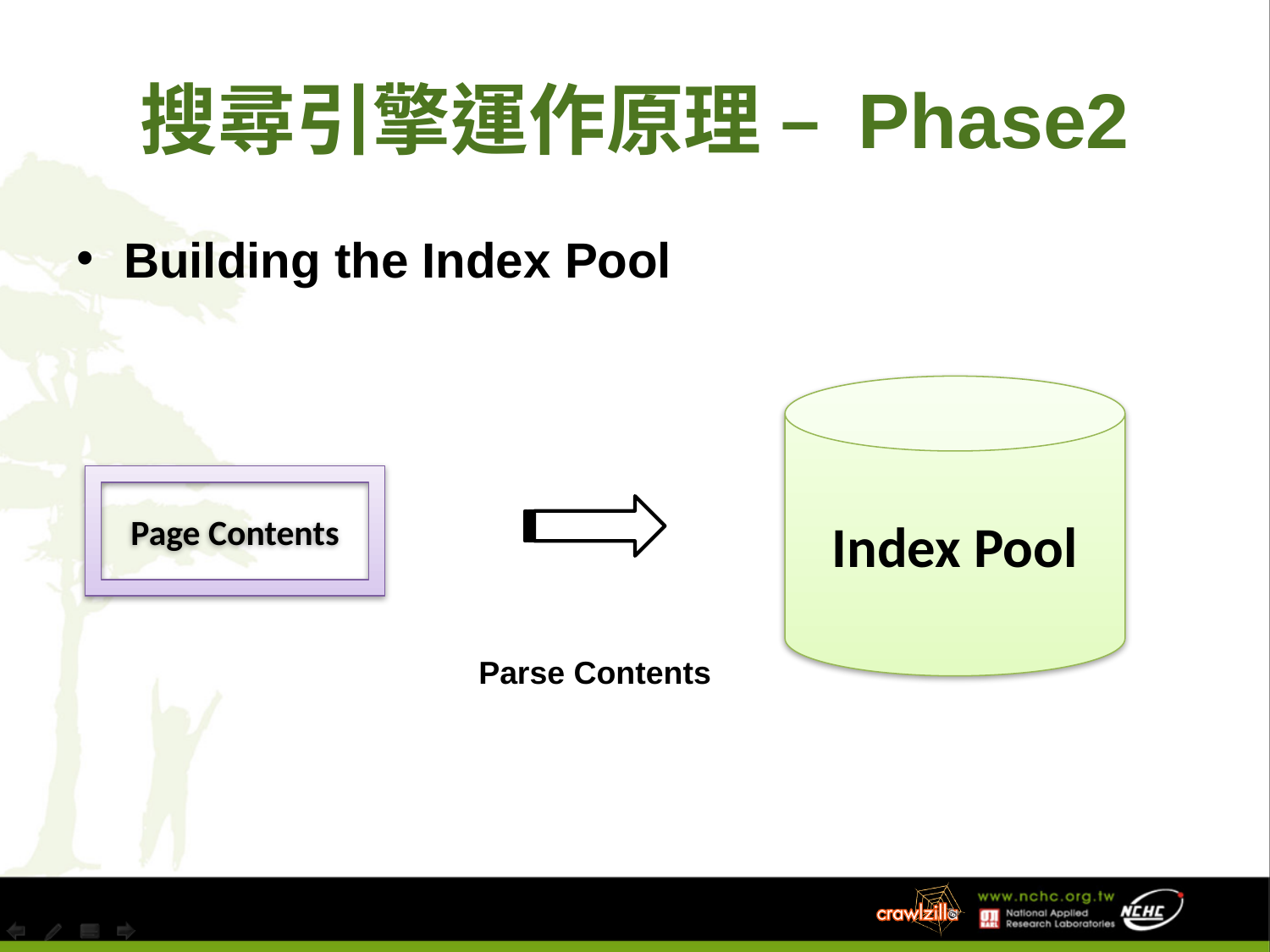

# 搜尋引擎運作原理 – Phase2
Building the Index Pool

Index Pool
Page Contents

Parse Contents